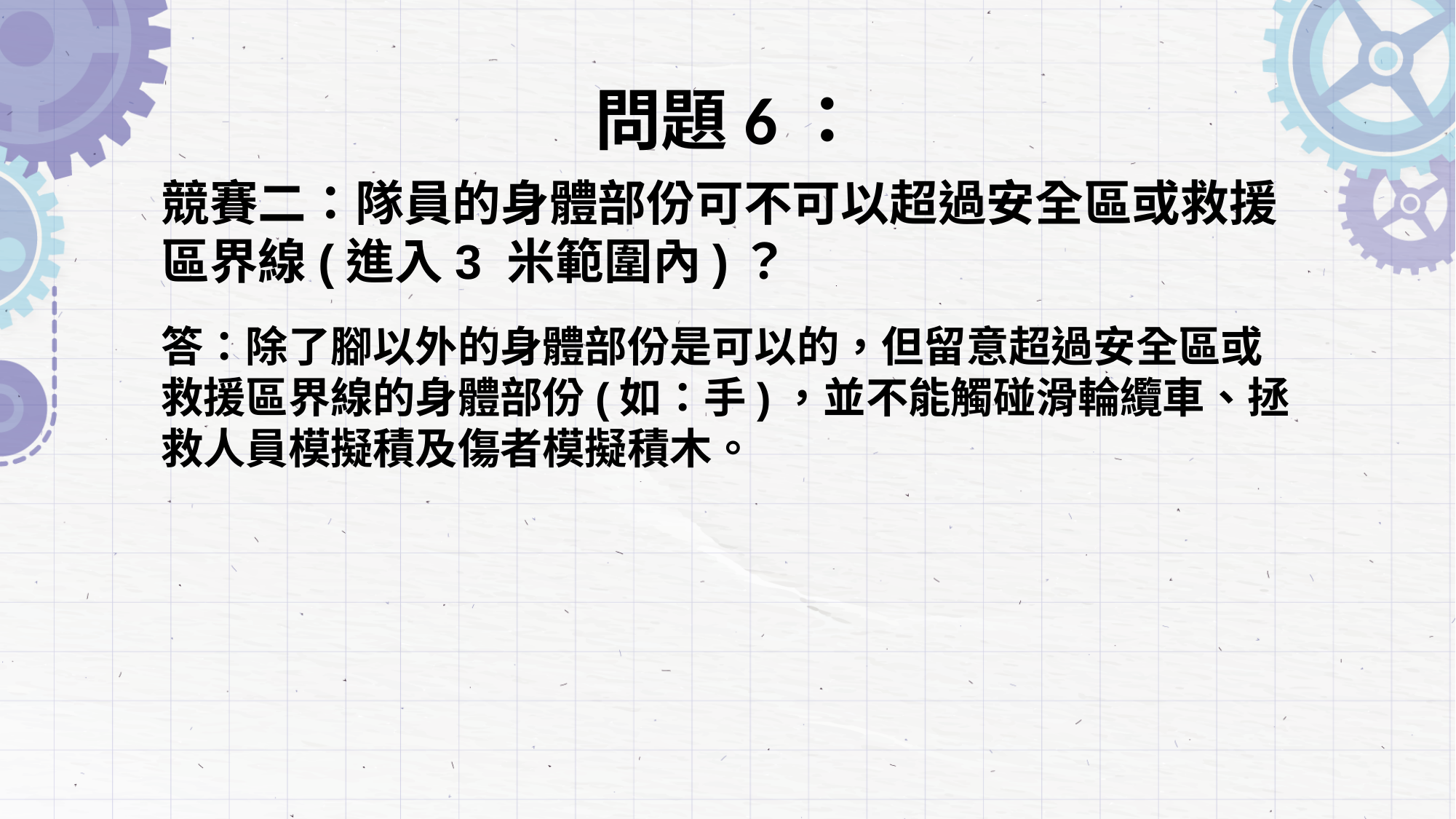

# 問題6：
競賽二：隊員的身體部份可不可以超過安全區或救援區界線(進入3 米範圍內)？
答：除了腳以外的身體部份是可以的，但留意超過安全區或救援區界線的身體部份(如：手)，並不能觸碰滑輪纜車、拯救人員模擬積及傷者模擬積木。